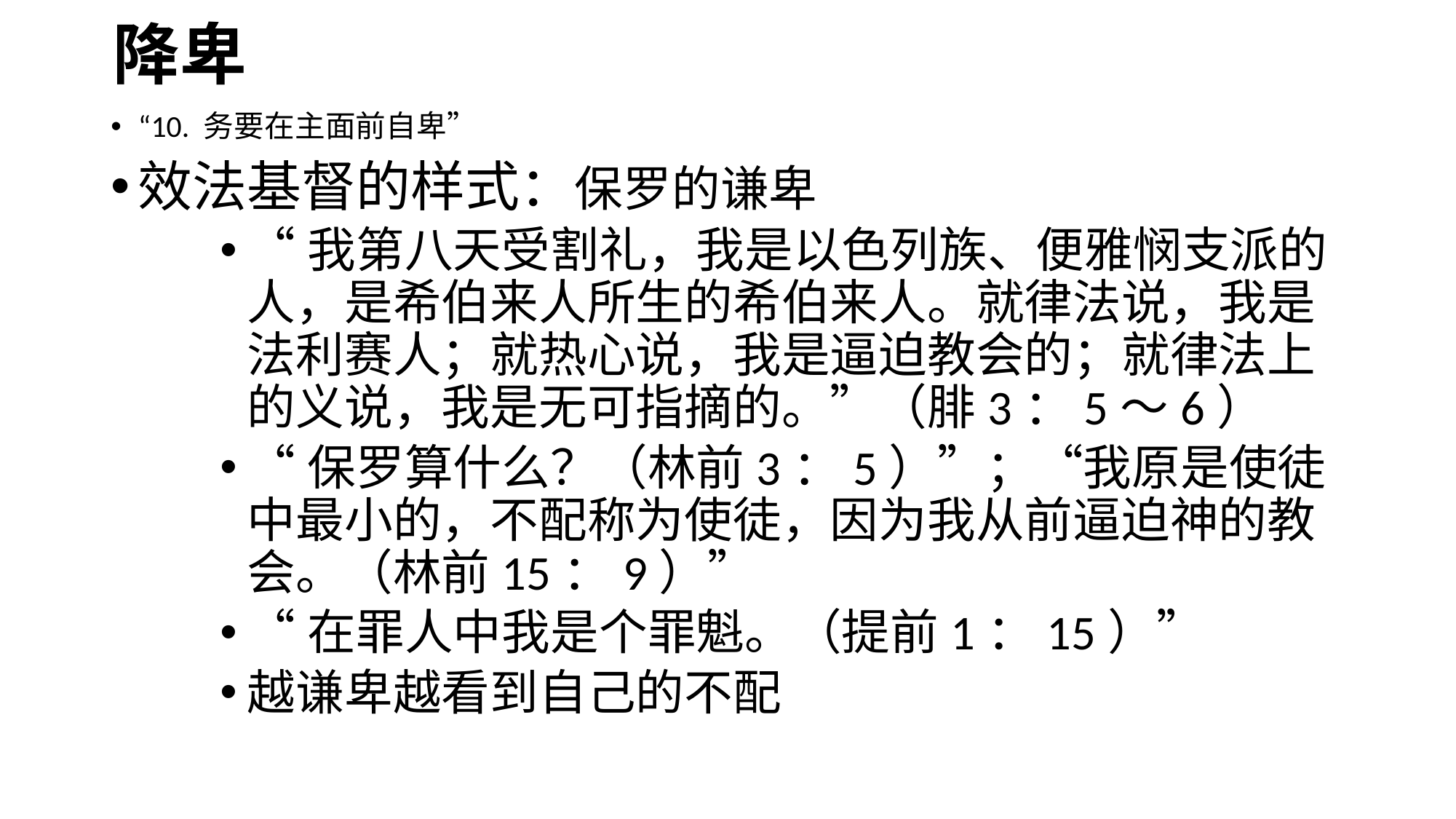

# 降卑
“10. 务要在主面前自卑”
效法基督的样式：保罗的谦卑
“我第八天受割礼，我是以色列族、便雅悯支派的人，是希伯来人所生的希伯来人。就律法说，我是法利赛人；就热心说，我是逼迫教会的；就律法上的义说，我是无可指摘的。”（腓3：5～6）
“保罗算什么？（林前3：5）”；“我原是使徒中最小的，不配称为使徒，因为我从前逼迫神的教会。（林前15：9）”
“在罪人中我是个罪魁。（提前1：15）”
越谦卑越看到自己的不配